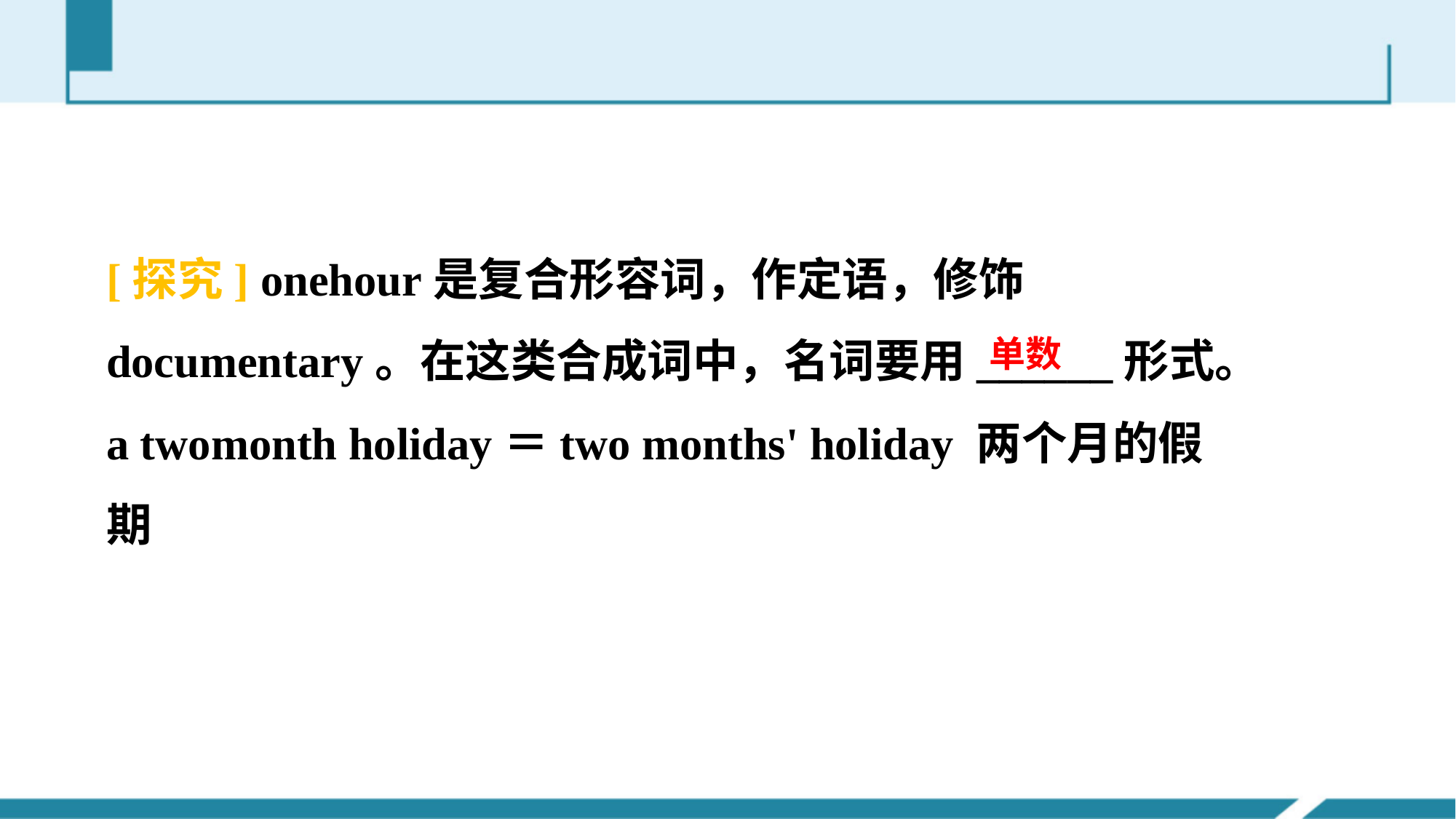

[探究] one­hour是复合形容词，作定语，修饰documentary。在这类合成词中，名词要用______形式。
a two­month holiday＝two months' holiday 两个月的假期
单数